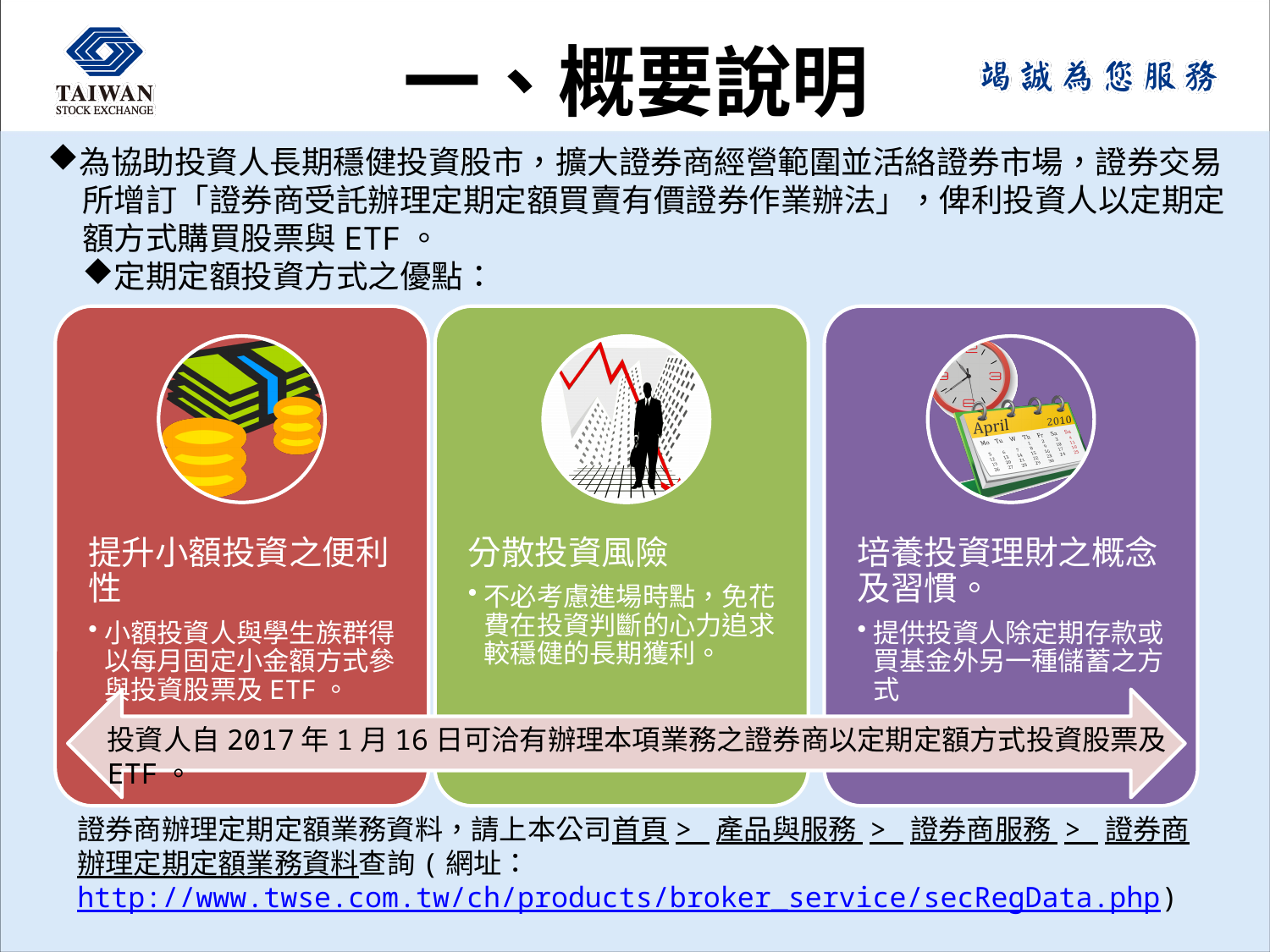

# 一、概要說明
為協助投資人長期穩健投資股市，擴大證券商經營範圍並活絡證券市場，證券交易
所增訂「證券商受託辦理定期定額買賣有價證券作業辦法」，俾利投資人以定期定額方式購買股票與ETF。
定期定額投資方式之優點：
提升小額投資之便利性
小額投資人與學生族群得以每月固定小金額方式參與投資股票及ETF。
分散投資風險
不必考慮進場時點，免花費在投資判斷的心力追求較穩健的長期獲利。
培養投資理財之概念及習慣。
提供投資人除定期存款或買基金外另一種儲蓄之方式
投資人自2017年1月16日可洽有辦理本項業務之證券商以定期定額方式投資股票及ETF。

證券商辦理定期定額業務資料，請上本公司首頁> 產品與服務 > 證券商服務 > 證券商辦理定期定額業務資料查詢(網址：http://www.twse.com.tw/ch/products/broker_service/secRegData.php)